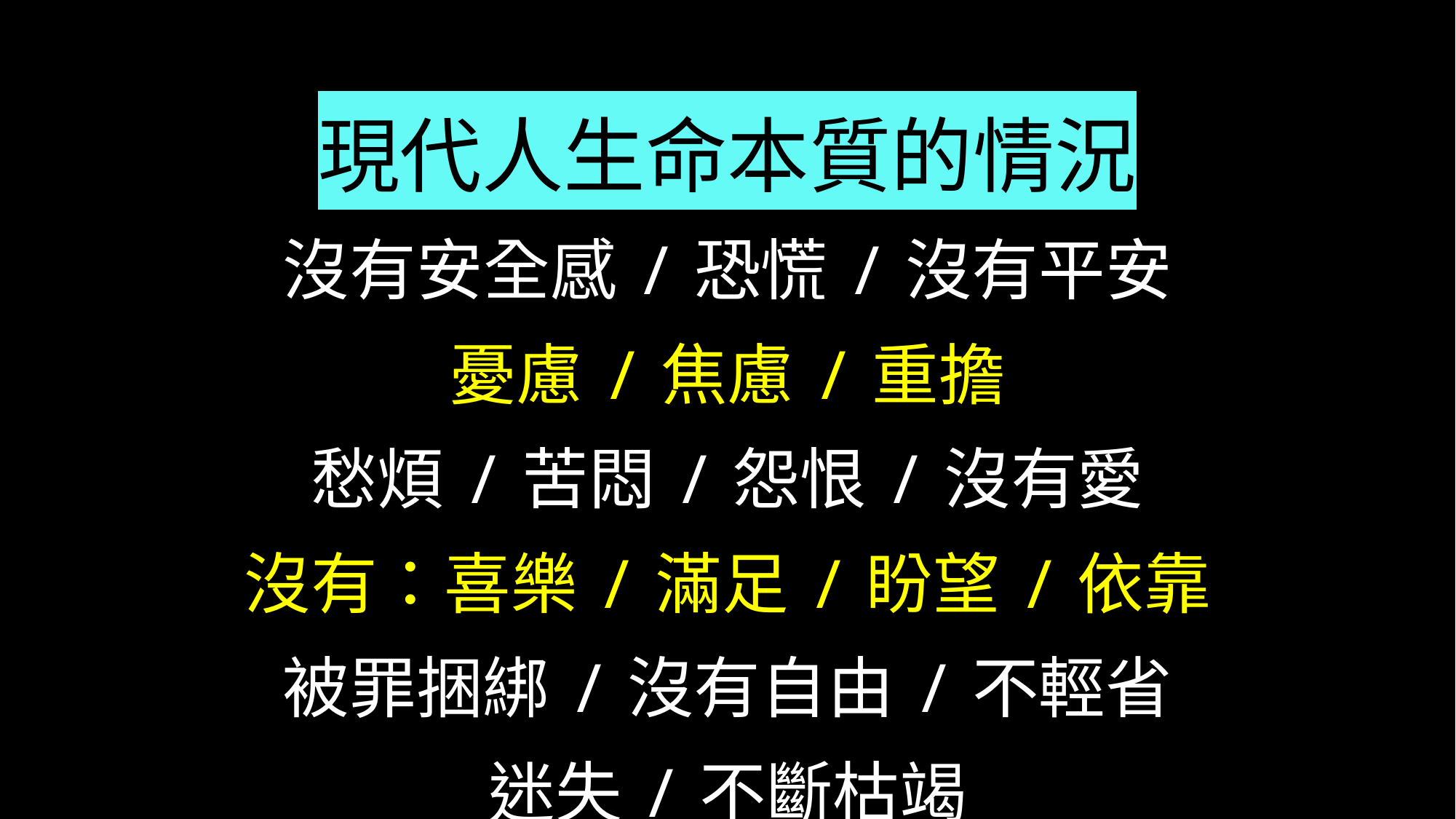

| 現代人生命本質的情況 |
| --- |
| 沒有安全感/恐慌/沒有平安 |
| 憂慮/焦慮/重擔 |
| 愁煩/苦悶/怨恨/沒有愛 |
| 沒有：喜樂/滿足/盼望/依靠 |
| 被罪捆綁/沒有自由/不輕省 |
| 迷失/不斷枯竭 |